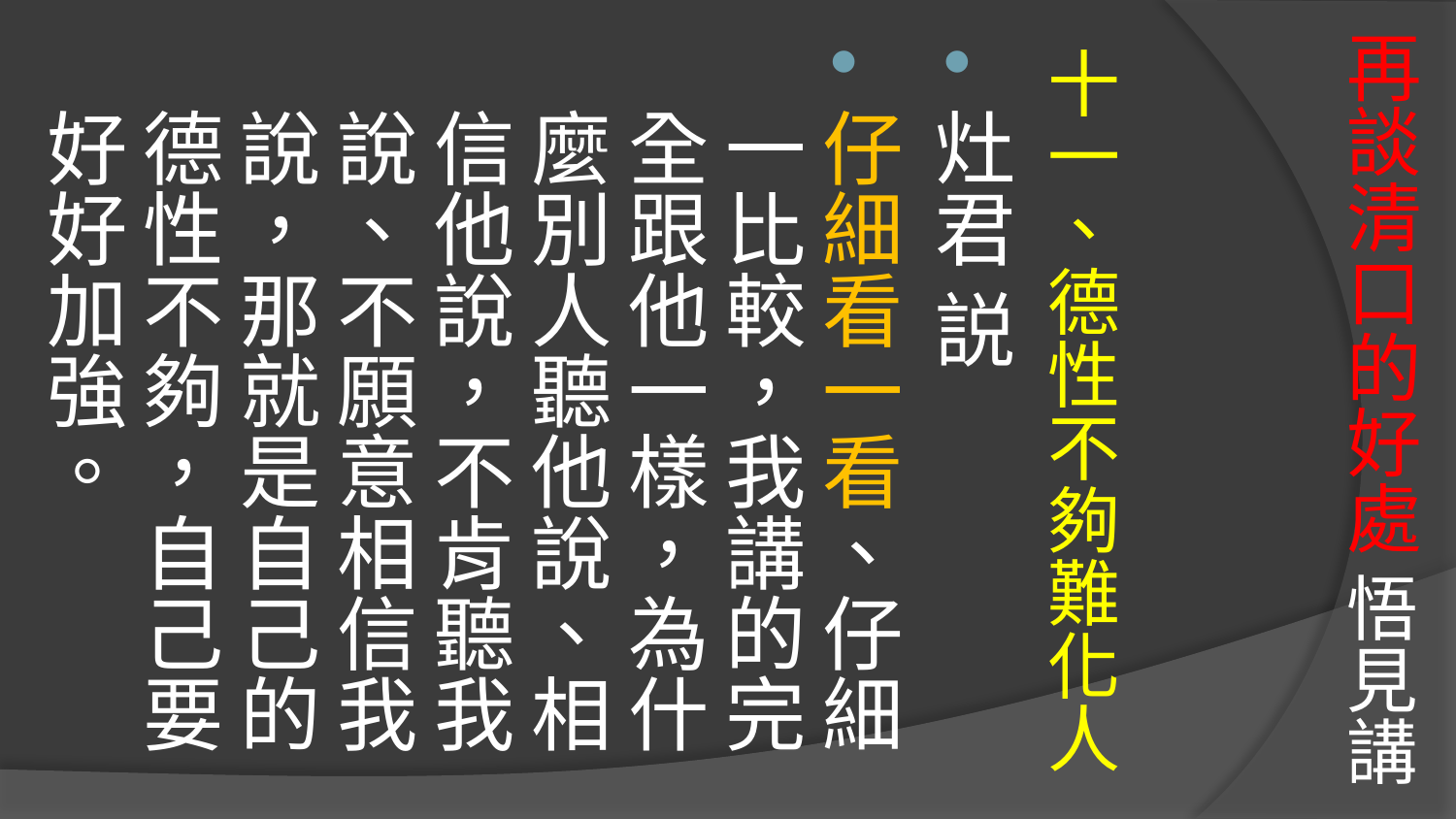

# 再談清口的好處 悟見講
十一、德性不夠難化人
灶君 説
仔細看一看、仔細一比較，我講的完全跟他一樣，為什麼別人聽他說、相信他說，不肯聽我說、不願意相信我說，那就是自己的德性不夠，自己要好好加強。